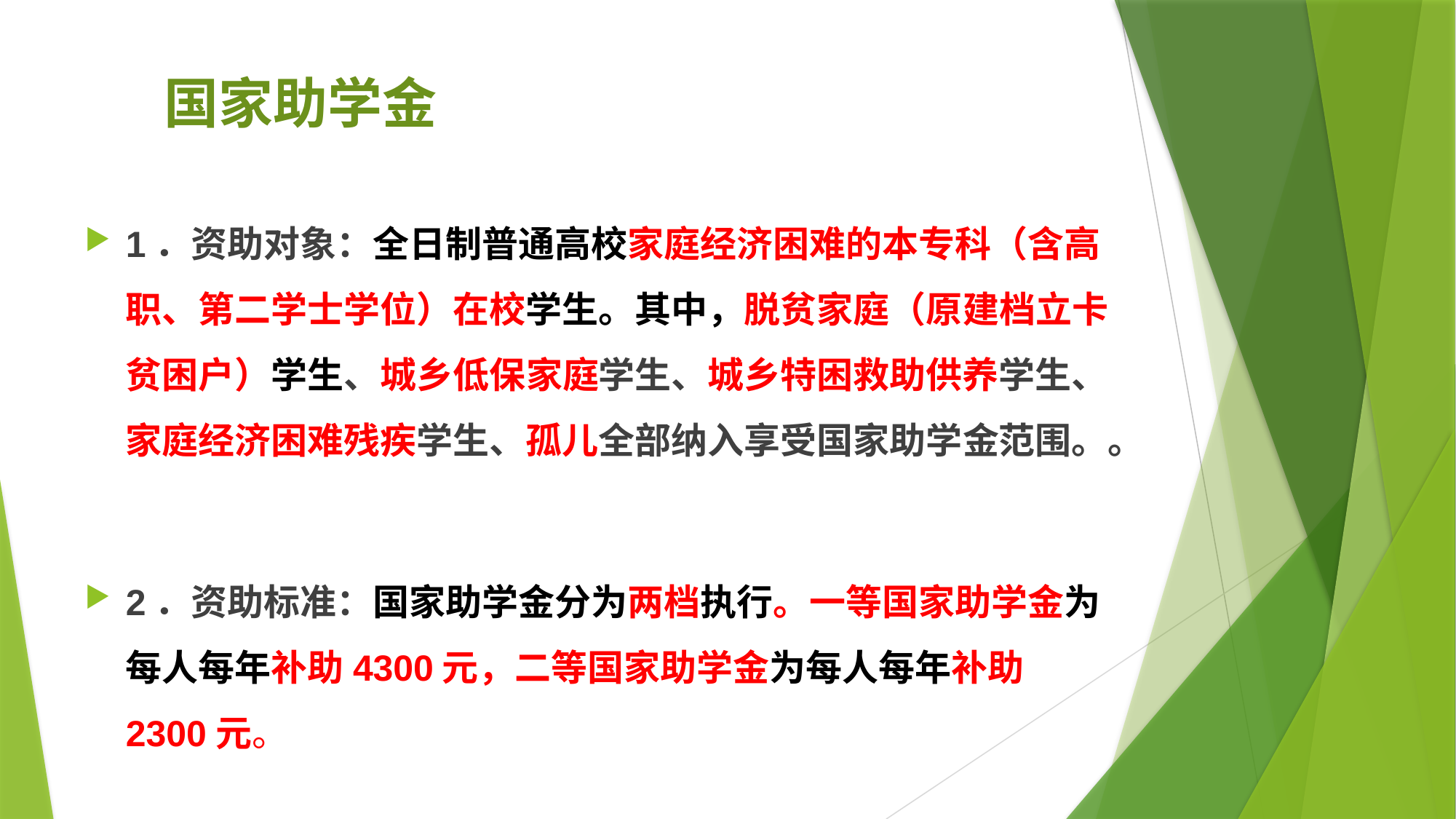

# 国家助学金
1．资助对象：全日制普通高校家庭经济困难的本专科（含高职、第二学士学位）在校学生。其中，脱贫家庭（原建档立卡贫困户）学生、城乡低保家庭学生、城乡特困救助供养学生、家庭经济困难残疾学生、孤儿全部纳入享受国家助学金范围。。

2．资助标准：国家助学金分为两档执行。一等国家助学金为每人每年补助4300元，二等国家助学金为每人每年补助2300元。